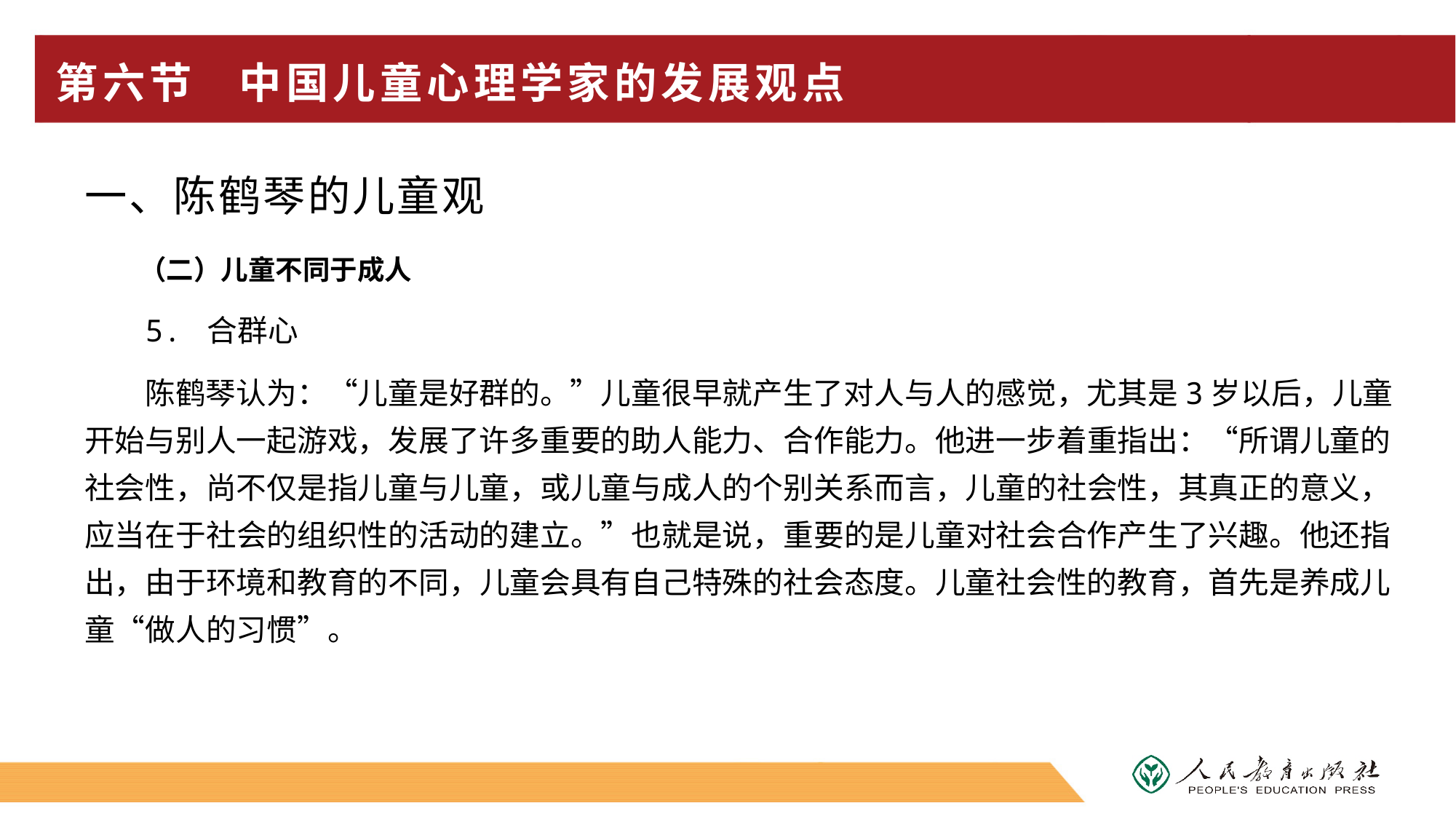

# 第六节   中国儿童心理学家的发展观点
一、陈鹤琴的儿童观
（二）儿童不同于成人
5. 合群心
陈鹤琴认为：“儿童是好群的。”儿童很早就产生了对人与人的感觉，尤其是3岁以后，儿童开始与别人一起游戏，发展了许多重要的助人能力、合作能力。他进一步着重指出：“所谓儿童的社会性，尚不仅是指儿童与儿童，或儿童与成人的个别关系而言，儿童的社会性，其真正的意义，应当在于社会的组织性的活动的建立。”也就是说，重要的是儿童对社会合作产生了兴趣。他还指出，由于环境和教育的不同，儿童会具有自己特殊的社会态度。儿童社会性的教育，首先是养成儿童“做人的习惯”。